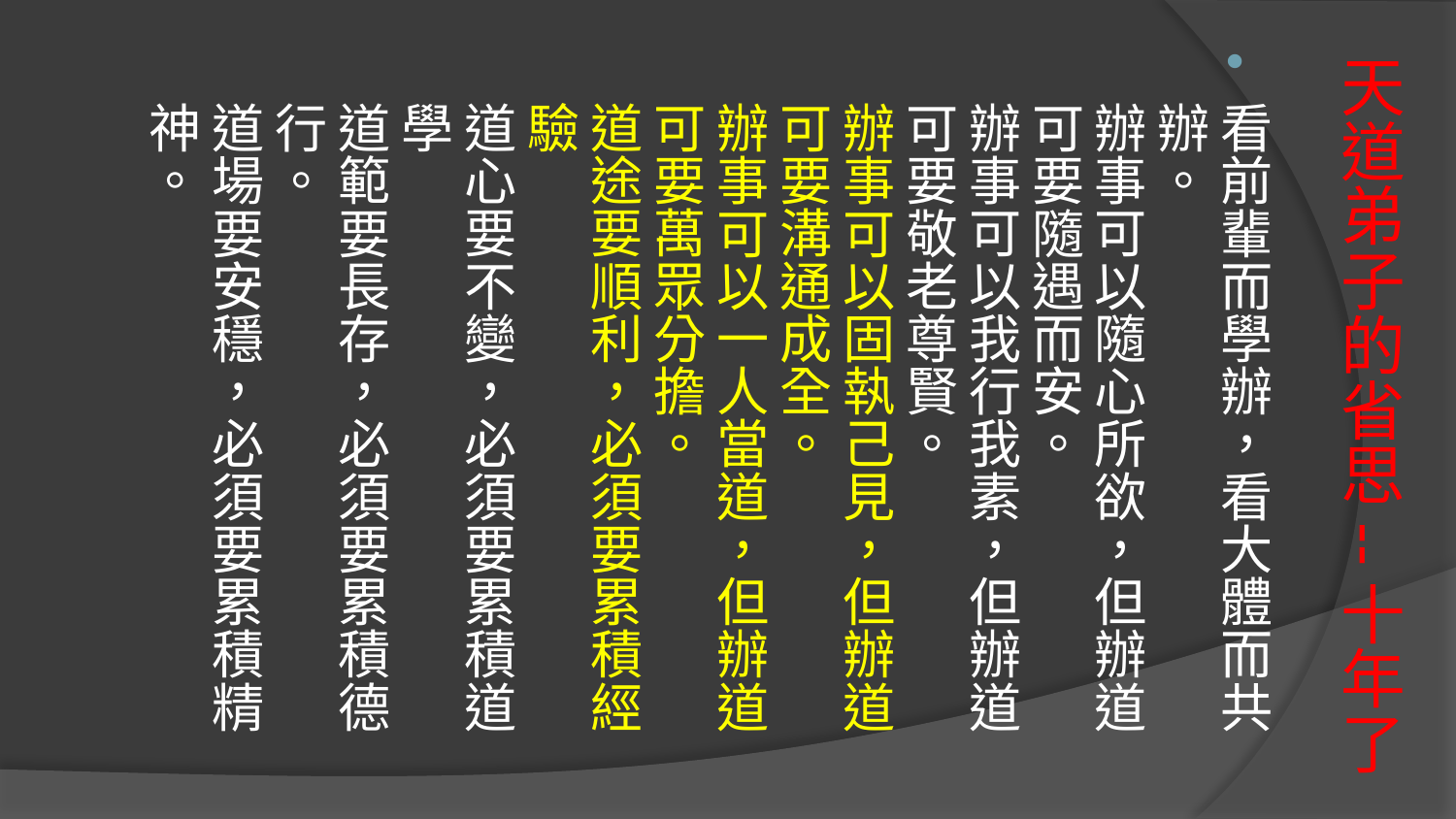

看前輩而學辦，看大體而共辦。
辦事可以隨心所欲，但辦道可要隨遇而安。
辦事可以我行我素，但辦道可要敬老尊賢。
辦事可以固執己見，但辦道可要溝通成全。
辦事可以一人當道，但辦道可要萬眾分擔。
道途要順利，必須要累積經驗
道心要不變，必須要累積道學
道範要長存，必須要累積德行。
道場要安穩，必須要累積精神。

# 天道弟子的省思--十年了